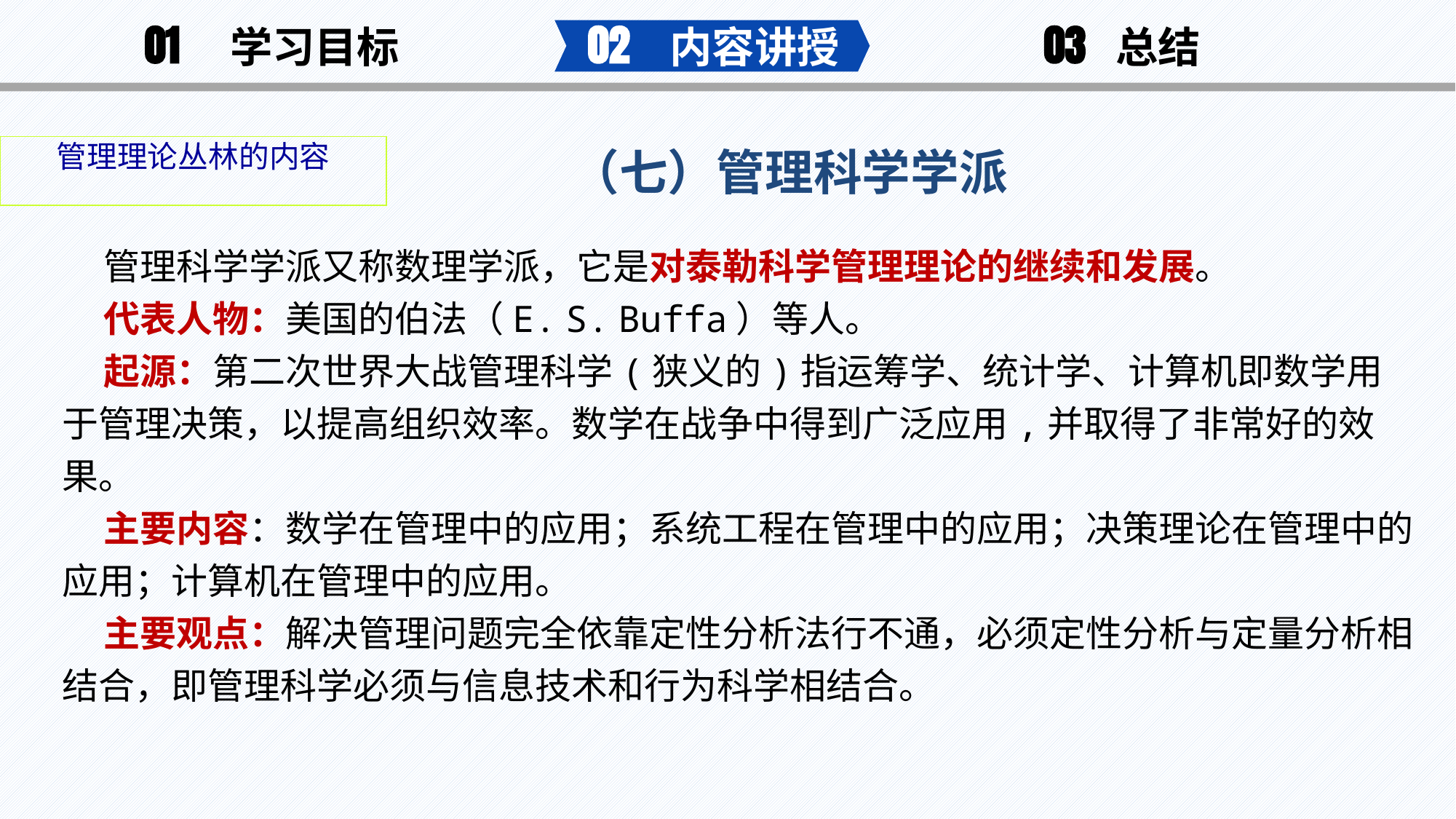

02   内容讲授
03  总结
01    学习目标

管理理论丛林的内容
（七）管理科学学派
    管理科学学派又称数理学派，它是对泰勒科学管理理论的继续和发展。
    代表人物：美国的伯法（E. S. Buffa）等人。
    起源：第二次世界大战管理科学(狭义的)指运筹学、统计学、计算机即数学用于管理决策，以提高组织效率。数学在战争中得到广泛应用,并取得了非常好的效果。
    主要内容：数学在管理中的应用；系统工程在管理中的应用；决策理论在管理中的应用；计算机在管理中的应用。
    主要观点：解决管理问题完全依靠定性分析法行不通，必须定性分析与定量分析相结合，即管理科学必须与信息技术和行为科学相结合。